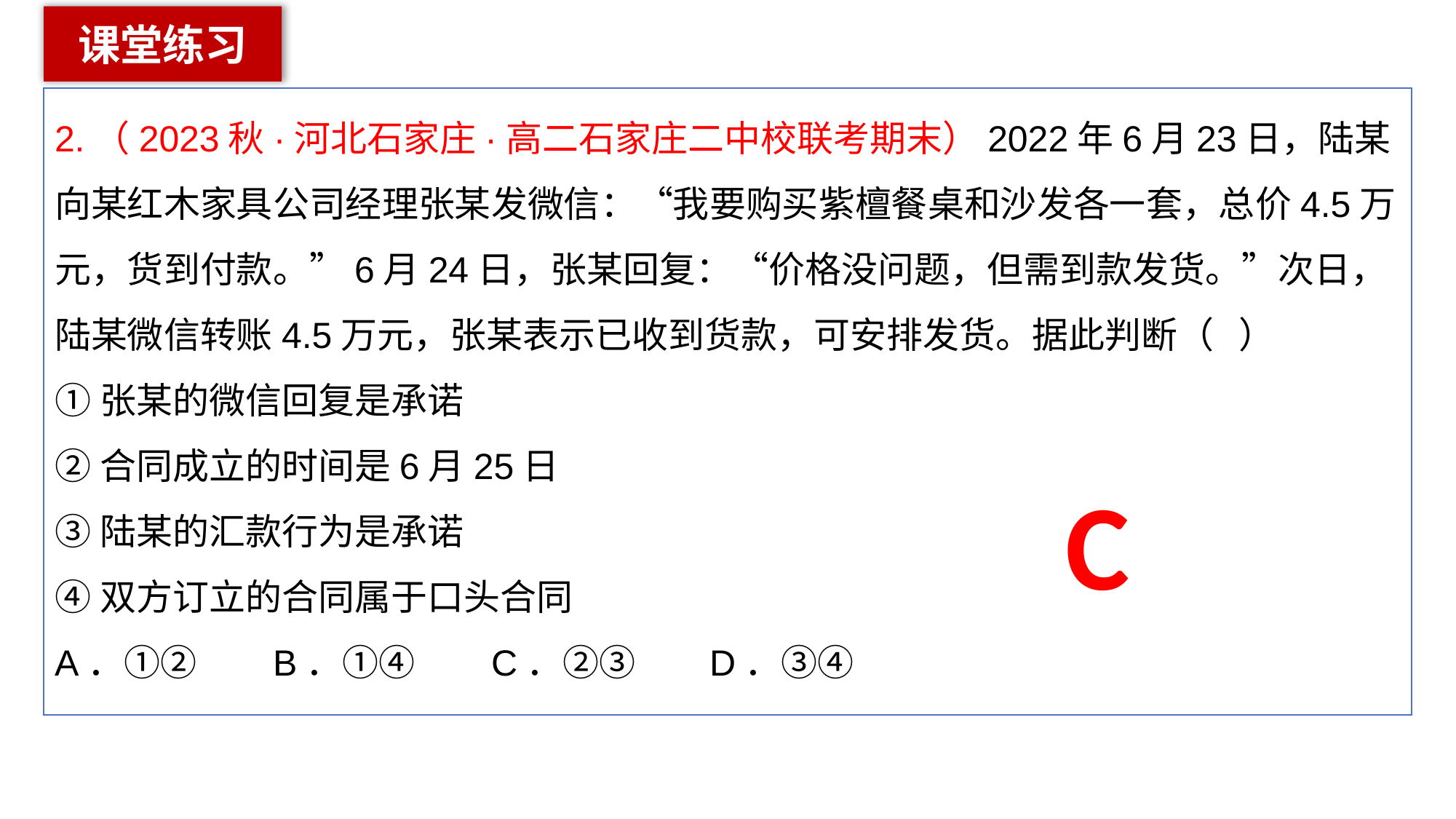

课堂练习
2.（2023秋·河北石家庄·高二石家庄二中校联考期末）2022年6月23日，陆某向某红木家具公司经理张某发微信：“我要购买紫檀餐桌和沙发各一套，总价4.5万元，货到付款。”6月24日，张某回复：“价格没问题，但需到款发货。”次日，陆某微信转账4.5万元，张某表示已收到货款，可安排发货。据此判断（   ）
①张某的微信回复是承诺
②合同成立的时间是6月25日
③陆某的汇款行为是承诺
④双方订立的合同属于口头合同
A．①②	B．①④	C．②③	D．③④

C